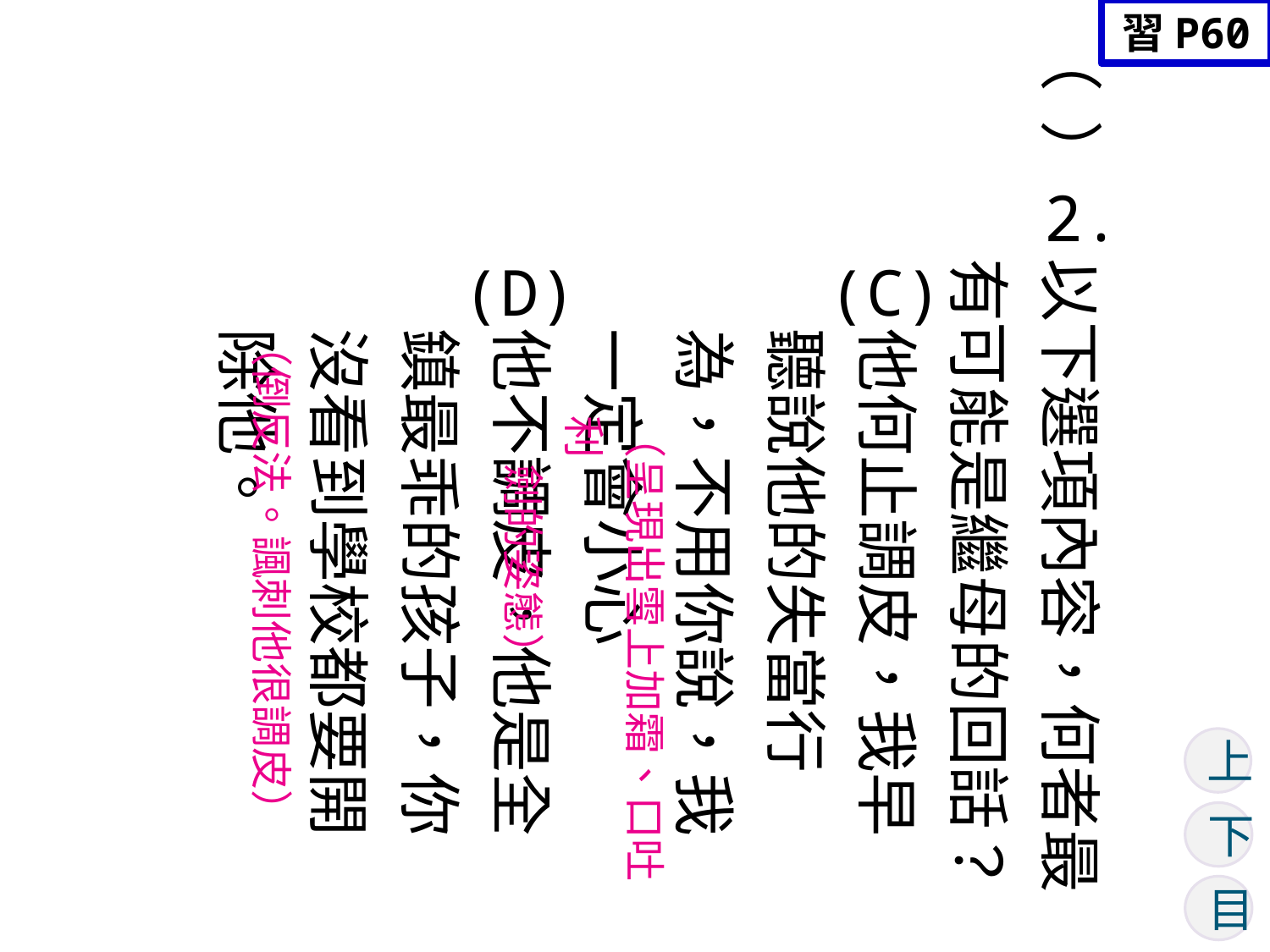

習P60
（  ）
2.
以下選項內容，何者最有可能是繼母的回話？
他何止調皮，我早聽說他的失當行為，不用你說，我一定會小心
他不調皮，他是全鎮最乖的孩子，你沒看到學校都要開除他。
(D)
(C)
（倒反法。諷刺他很調皮）
（呈現出雪上加霜、口吐利
    劍的姿態）